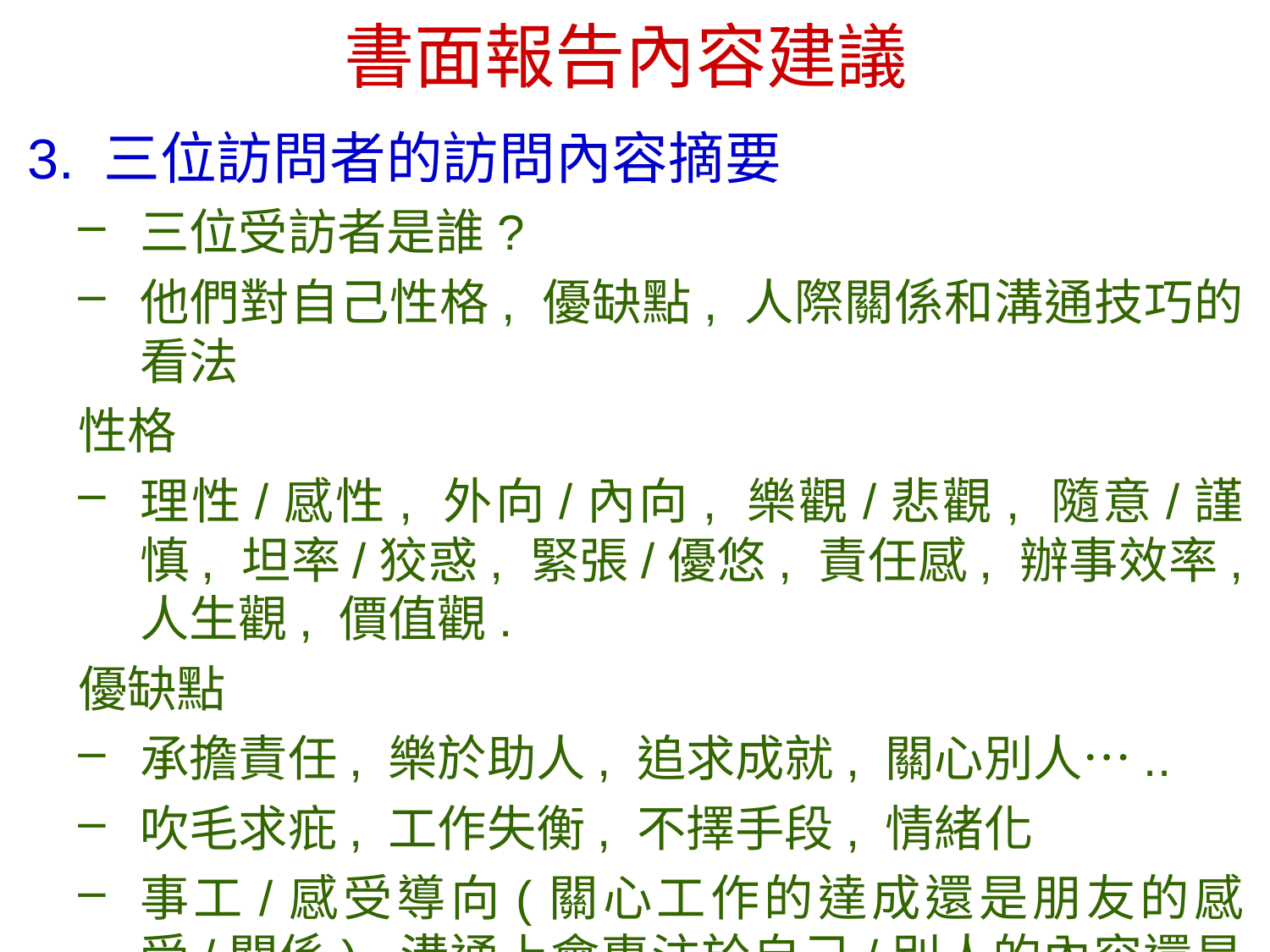

# 書面報告內容建議
3. 三位訪問者的訪問內容摘要
三位受訪者是誰?
他們對自己性格, 優缺點, 人際關係和溝通技巧的看法
性格
理性/感性, 外向/內向, 樂觀/悲觀, 隨意/謹慎, 坦率/狡惑, 緊張/優悠, 責任感, 辦事效率, 人生觀, 價值觀.
優缺點
承擔責任, 樂於助人, 追求成就, 關心別人…..
吹毛求疪, 工作失衡, 不擇手段, 情緒化
事工/感受導向(關心工作的達成還是朋友的感受/關係), 溝通上會專注於自己/別人的內容還是感受,